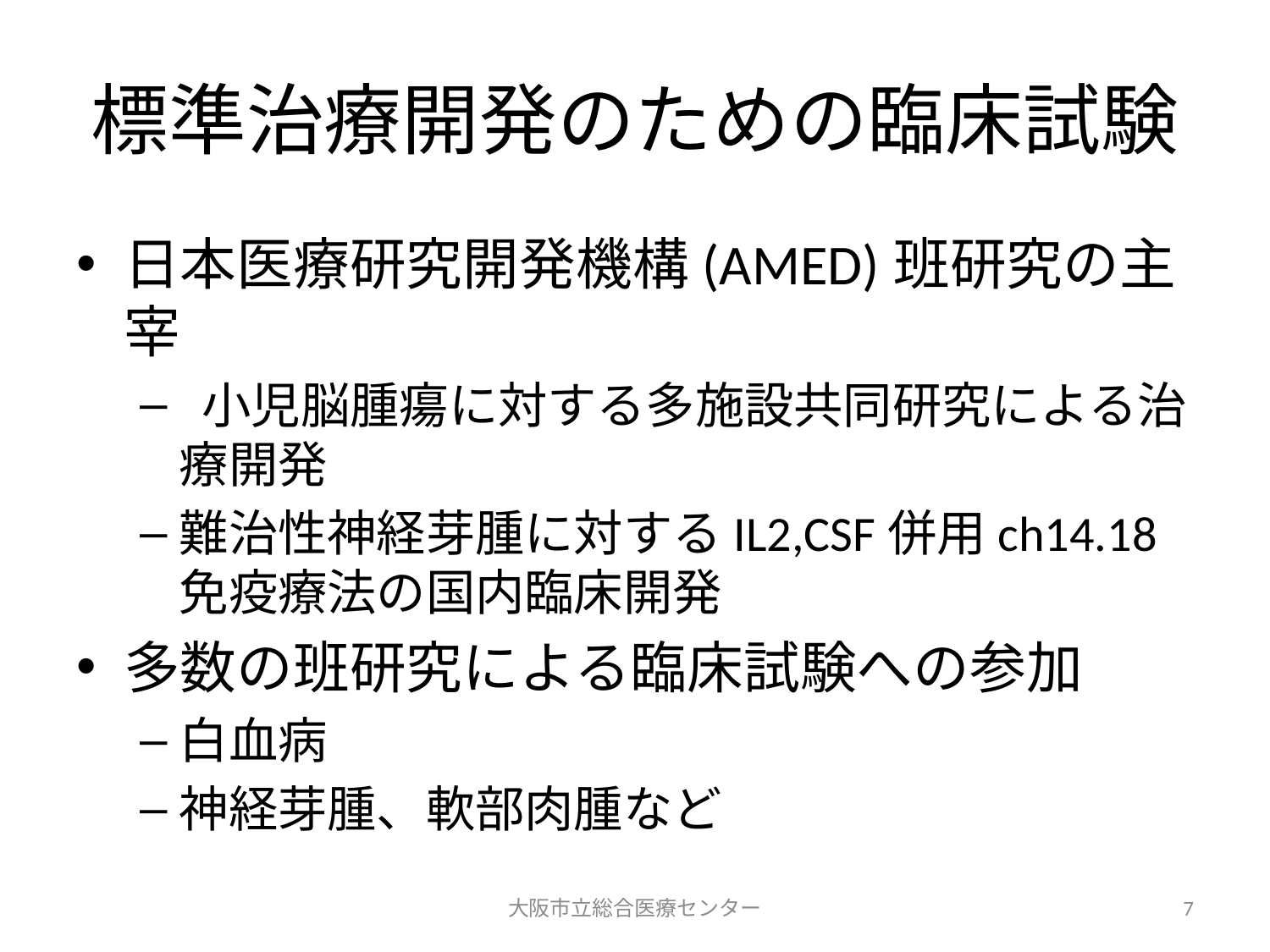

# 標準治療開発のための臨床試験
日本医療研究開発機構(AMED)班研究の主宰
 小児脳腫瘍に対する多施設共同研究による治療開発
難治性神経芽腫に対するIL2,CSF併用ch14.18免疫療法の国内臨床開発
多数の班研究による臨床試験への参加
白血病
神経芽腫、軟部肉腫など
大阪市立総合医療センター
7